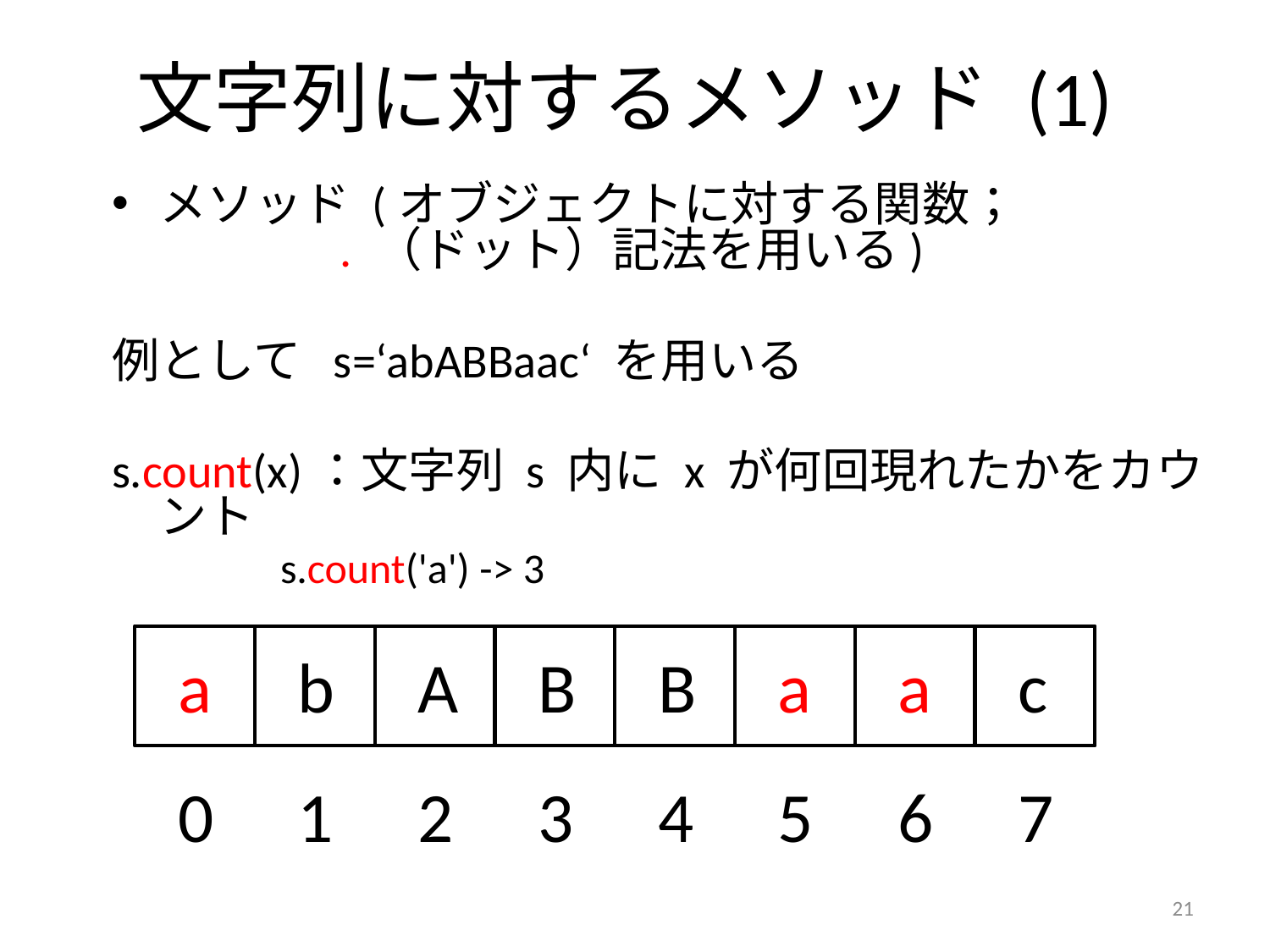

# 文字列に対するメソッド (1)
メソッド (オブジェクトに対する関数；
                . （ドット）記法を用いる)

例として  s=‘abABBaac‘ を用いる

s.count(x)：文字列 s 内に x が何回現れたかをカウント
           s.count('a') -> 3

a
b
A
B
B
a
a
c
0
1
2
3
4
5
6
7
21